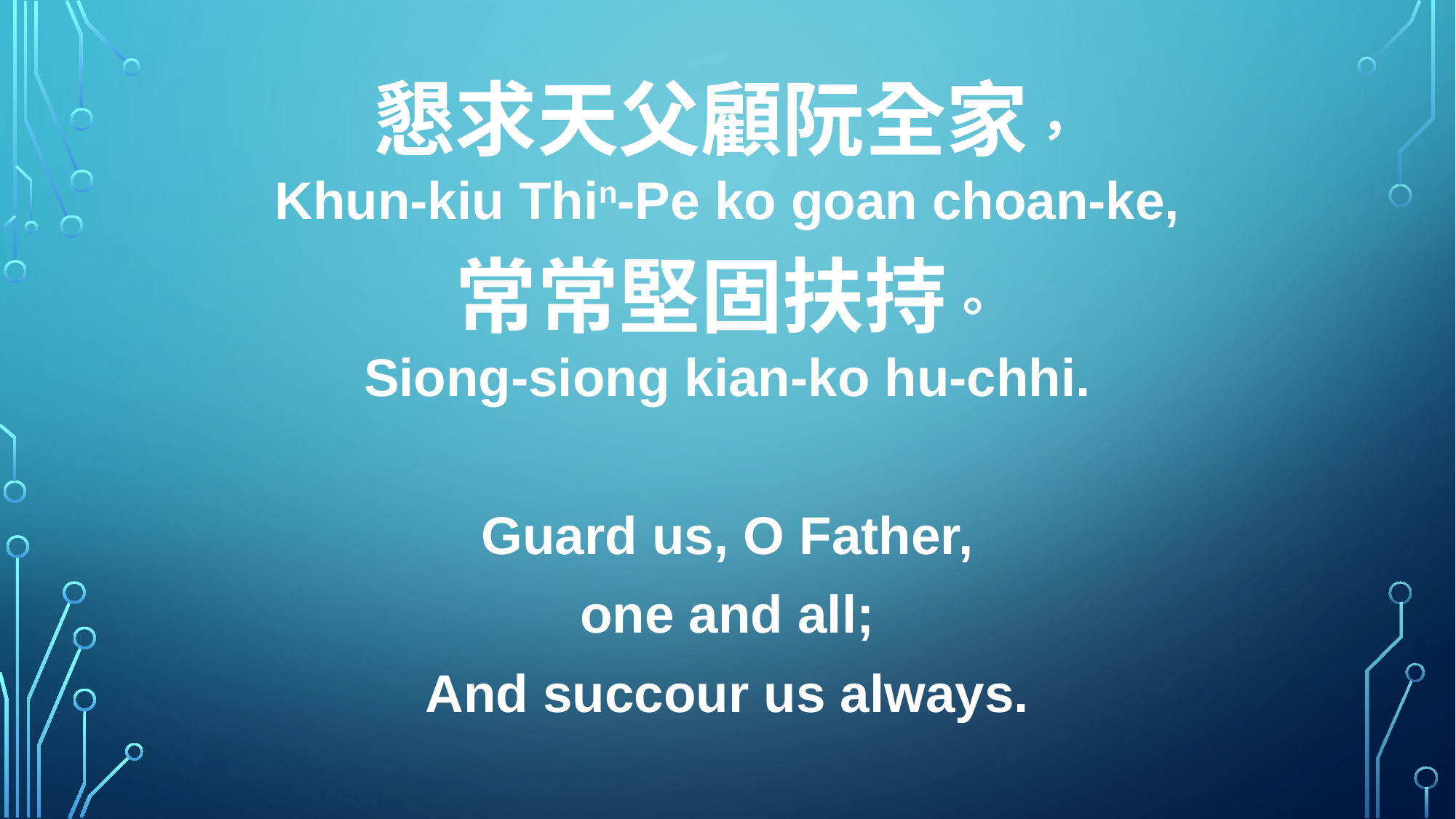

懇求天父顧阮全家，
Khun-kiu Thin-Pe ko goan choan-ke,
常常堅固扶持。
Siong-siong kian-ko hu-chhi.

Guard us, O Father,
one and all;
And succour us always.